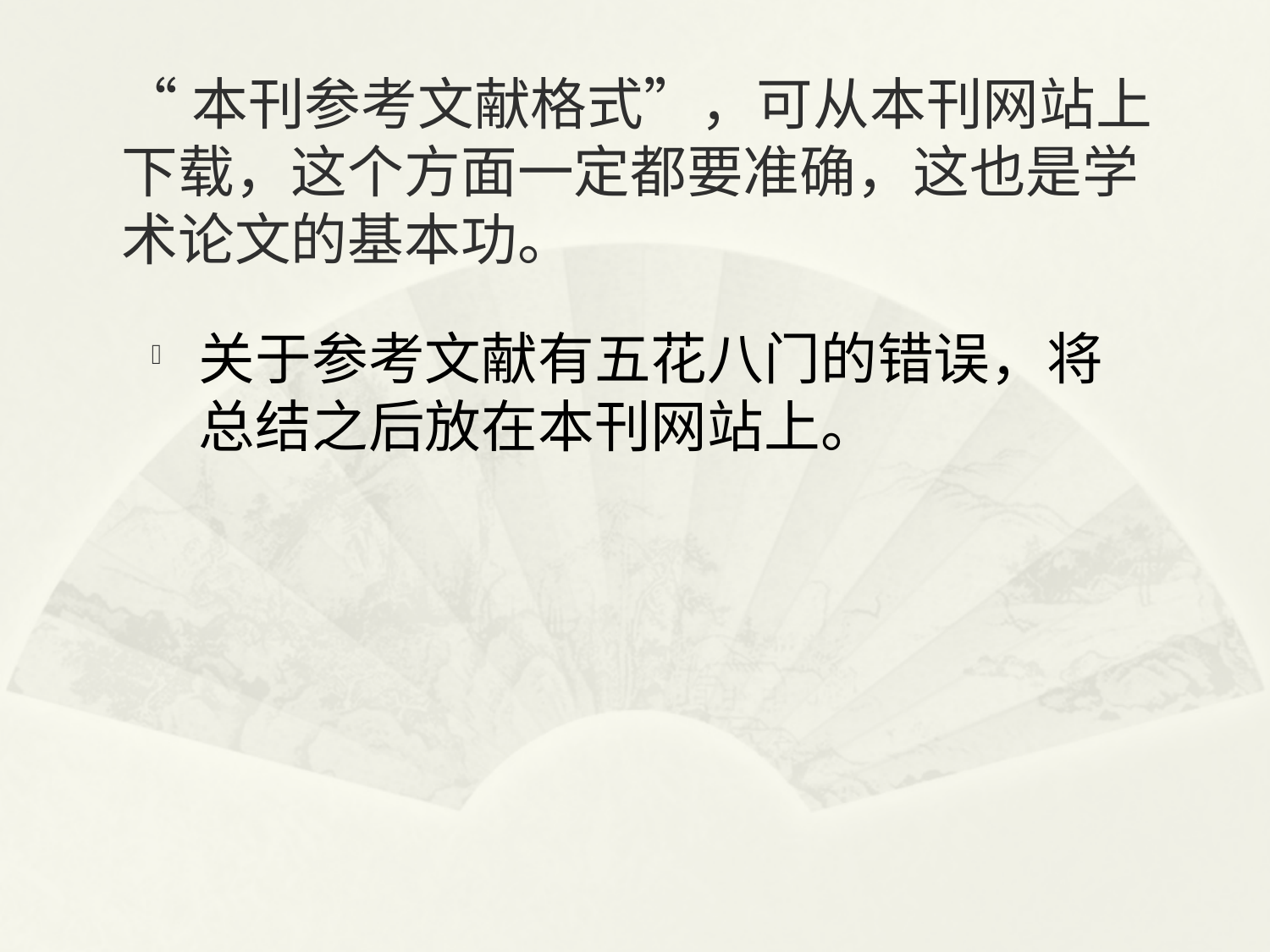

# “本刊参考文献格式”，可从本刊网站上下载，这个方面一定都要准确，这也是学术论文的基本功。
关于参考文献有五花八门的错误，将总结之后放在本刊网站上。